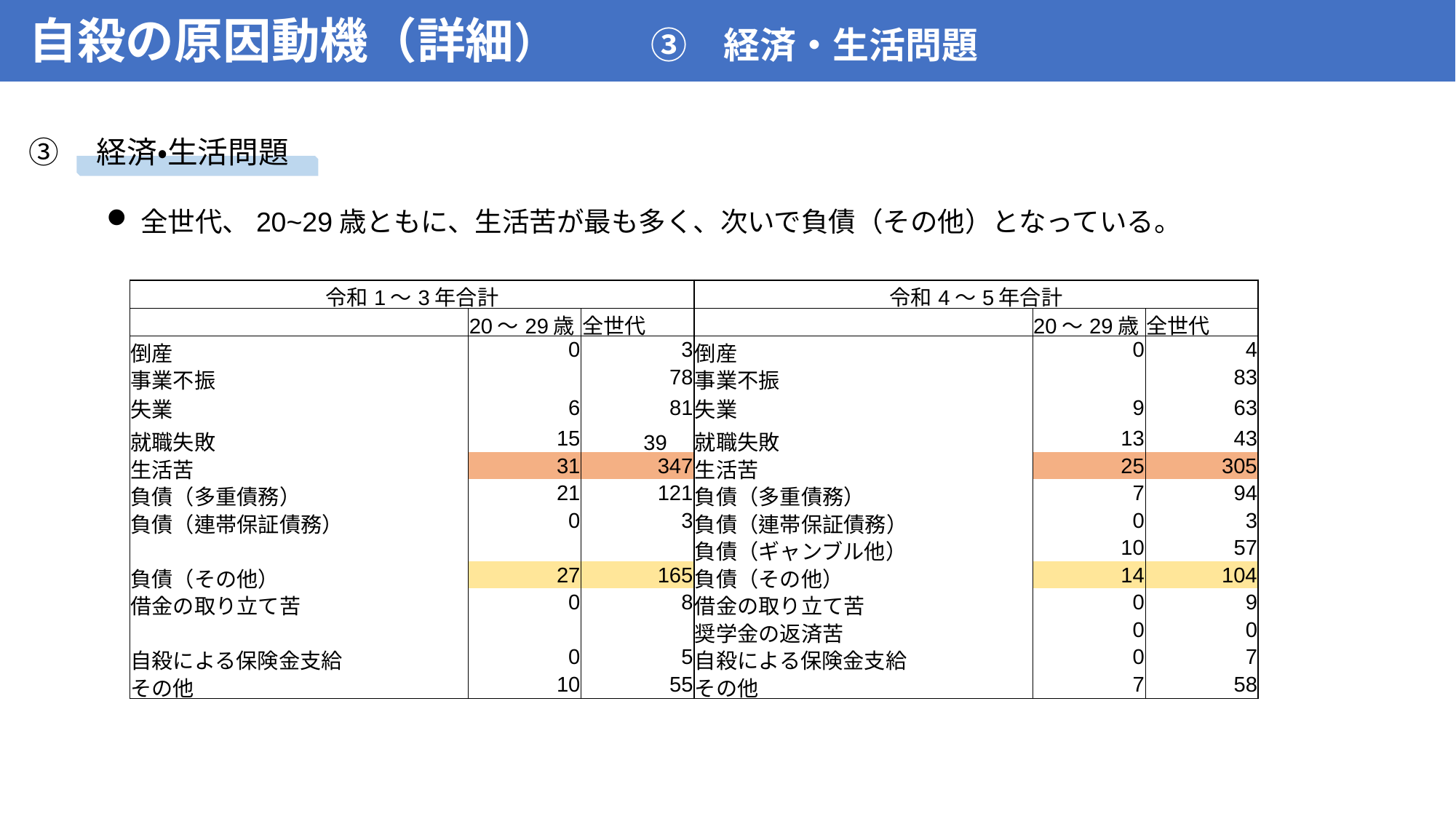

# 自殺の原因動機（詳細）　　 ③　経済・生活問題
③　経済・生活問題

全世代、20~29歳ともに、生活苦が最も多く、次いで負債（その他）となっている。
| 令和1～3年合計 |  |  |  |  | 令和4～5年合計 |  |  |  |  |
| --- | --- | --- | --- | --- | --- | --- | --- | --- | --- |
|  |  |  | 20～29歳 | 全世代 |  |  |  | 20～29歳 | 全世代 |
| 倒産 |  |  | 0 | 3 | 倒産 |  |  | 0 | 4 |
| 事業不振 |  |  |  | 78 | 事業不振 |  |  |  | 83 |
| 失業 |  |  | 6 | 81 | 失業 |  |  | 9 | 63 |
| 就職失敗 |  |  | 15 | 39 | 就職失敗 |  |  | 13 | 43 |
| 生活苦 |  |  | 31 | 347 | 生活苦 |  |  | 25 | 305 |
| 負債（多重債務） |  |  | 21 | 121 | 負債（多重債務） |  |  | 7 | 94 |
| 負債（連帯保証債務） |  |  | 0 | 3 | 負債（連帯保証債務） |  |  | 0 | 3 |
|  |  |  |  |  | 負債（ギャンブル他） |  |  | 10 | 57 |
| 負債（その他） |  |  | 27 | 165 | 負債（その他） |  |  | 14 | 104 |
| 借金の取り立て苦 |  |  | 0 | 8 | 借金の取り立て苦 |  |  | 0 | 9 |
|  |  |  |  |  | 奨学金の返済苦 |  |  | 0 | 0 |
| 自殺による保険金支給 |  |  | 0 | 5 | 自殺による保険金支給 |  |  | 0 | 7 |
| その他 |  |  | 10 | 55 | その他 |  |  | 7 | 58 |